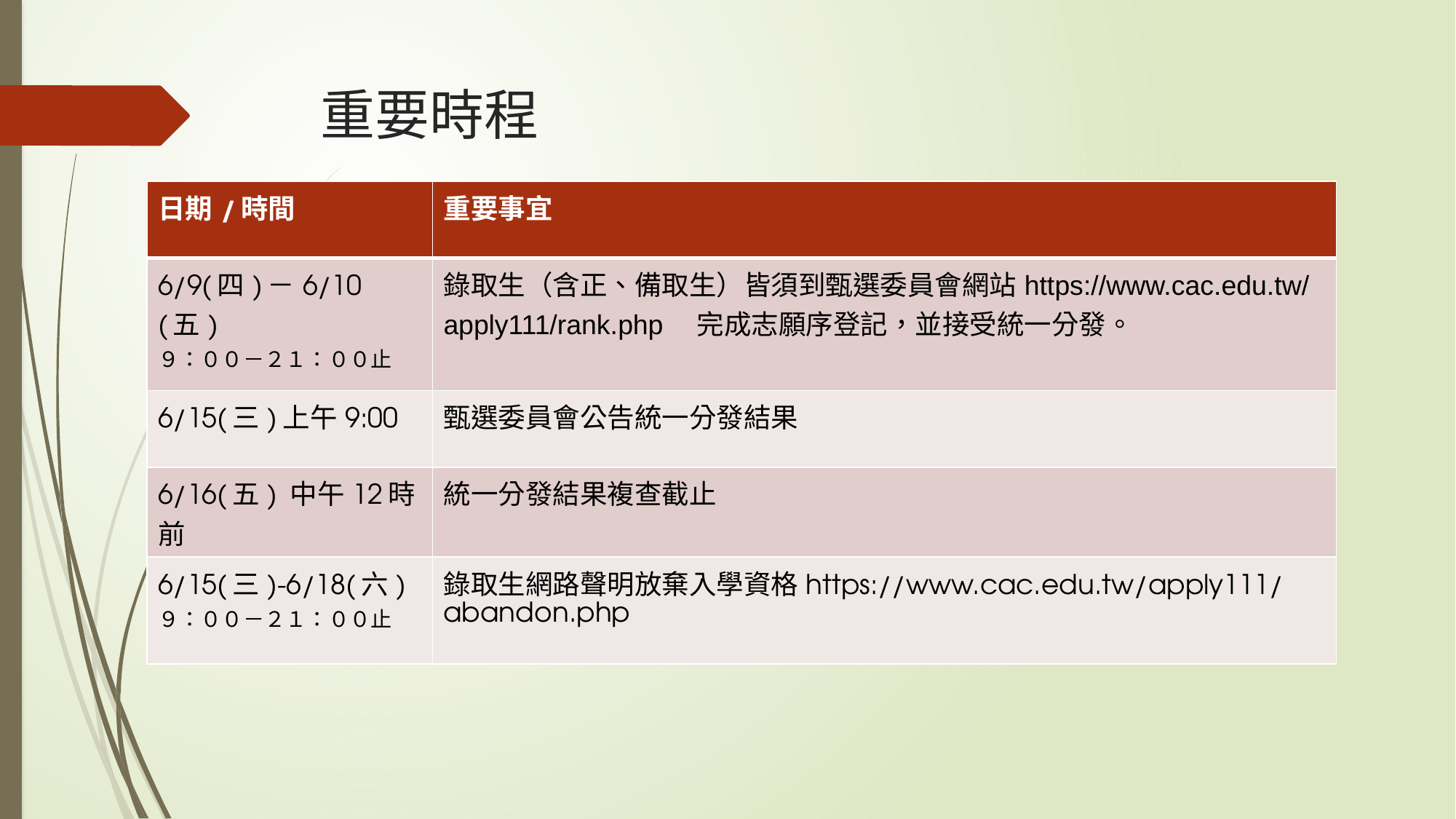

# 重要時程
| 日期/時間 | 重要事宜 |
| --- | --- |
| 6/9(四)－6/10(五) ９：００－２１：００止 | 錄取生（含正、備取生）皆須到甄選委員會網站https://www.cac.edu.tw/apply111/rank.php　完成志願序登記，並接受統一分發。 |
| 6/15(三)上午9:00 | 甄選委員會公告統一分發結果 |
| 6/16(五) 中午12時前 | 統一分發結果複查截止 |
| 6/15(三)-6/18(六) ９：００－２１：００止 | 錄取生網路聲明放棄入學資格https://www.cac.edu.tw/apply111/abandon.php |